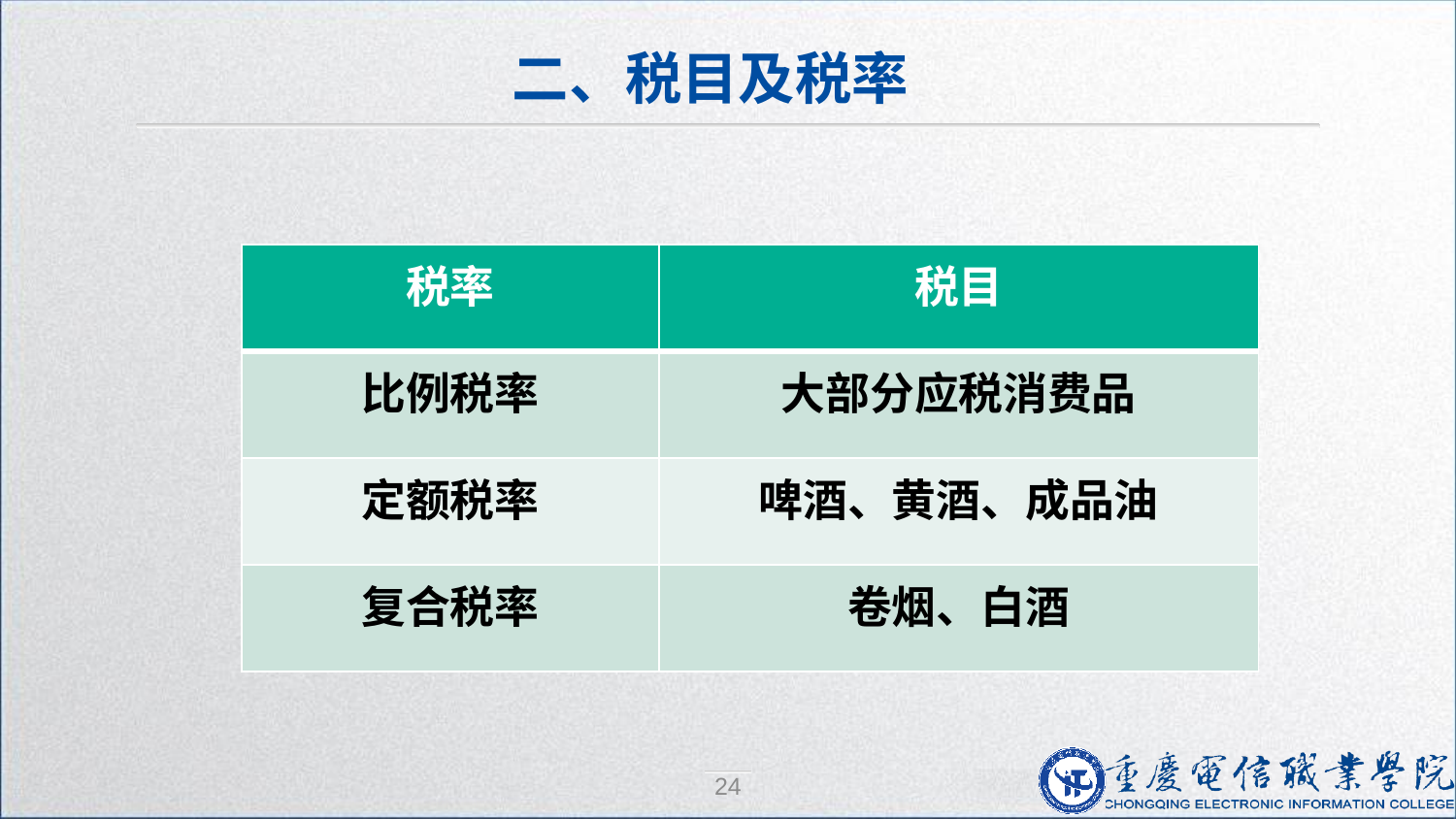

二、税目及税率

| 税率 | 税目 |
| --- | --- |
| 比例税率 | 大部分应税消费品 |
| 定额税率 | 啤酒、黄酒、成品油 |
| 复合税率 | 卷烟、白酒 |
24